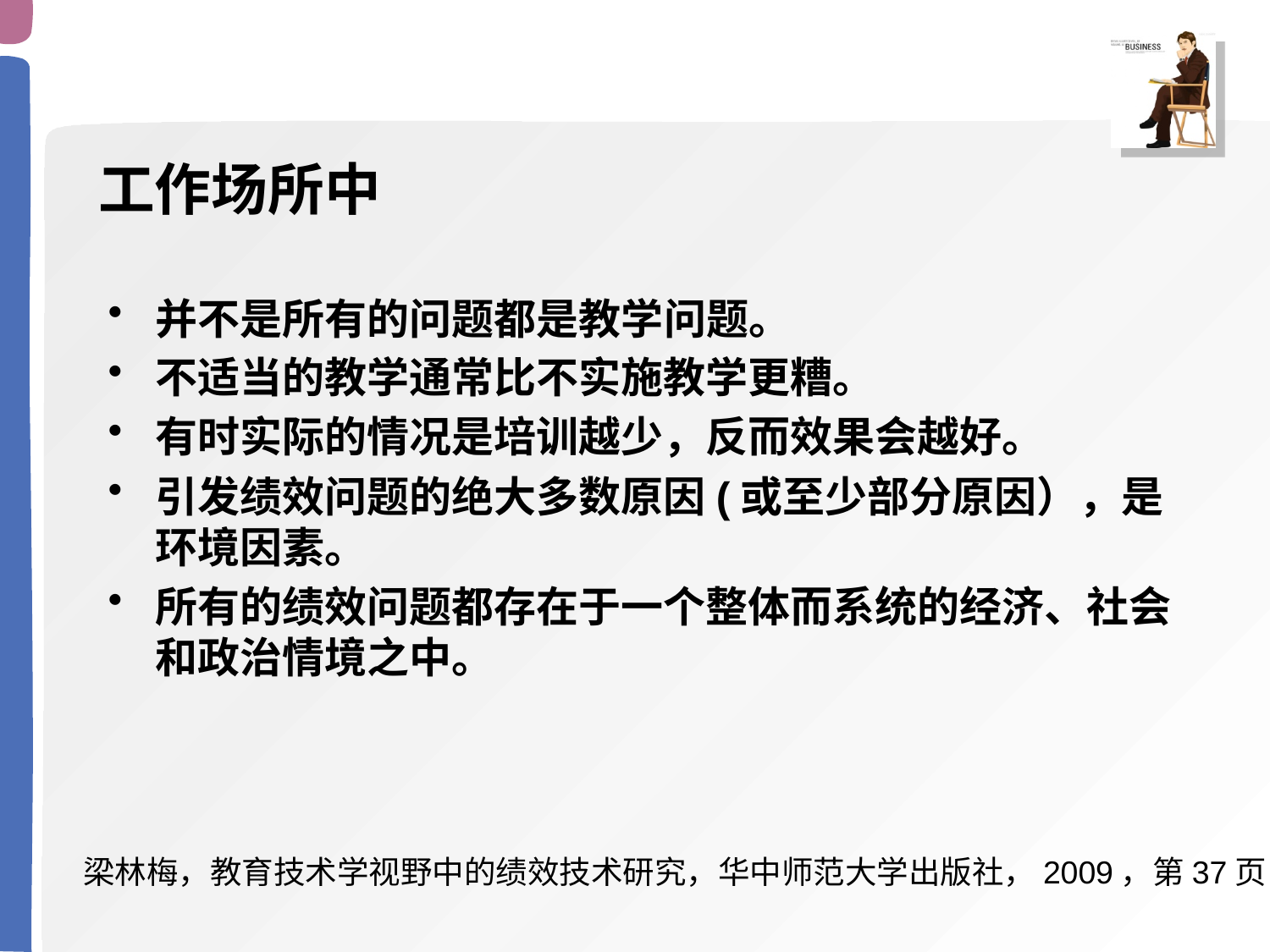

工作场所中
并不是所有的问题都是教学问题。
不适当的教学通常比不实施教学更糟。
有时实际的情况是培训越少，反而效果会越好。
引发绩效问题的绝大多数原因(或至少部分原因），是环境因素。
所有的绩效问题都存在于一个整体而系统的经济、社会和政治情境之中。
梁林梅，教育技术学视野中的绩效技术研究，华中师范大学出版社，2009，第37页